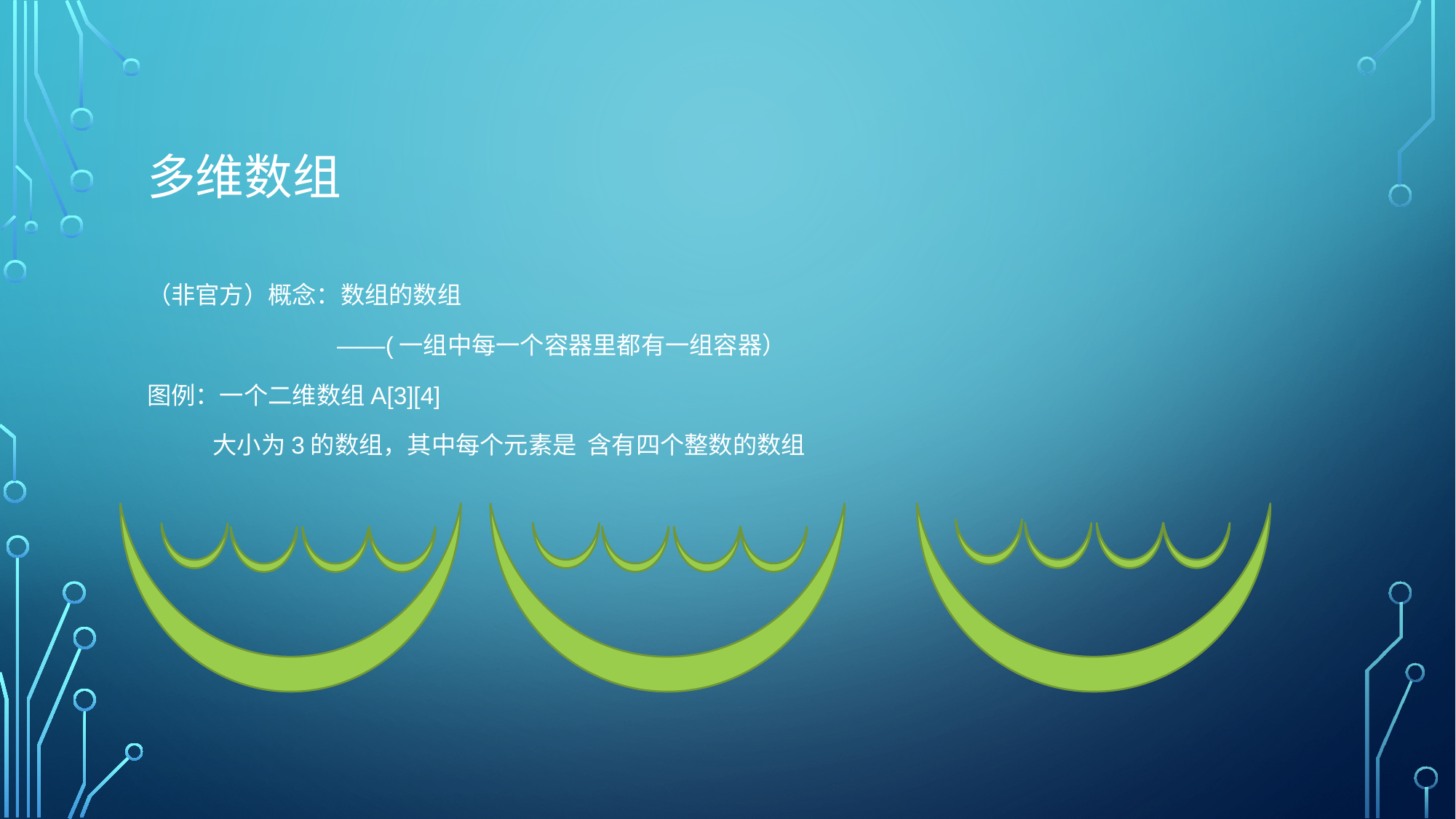

# 多维数组
（非官方）概念：数组的数组
	            ——(一组中每一个容器里都有一组容器）
图例：一个二维数组A[3][4]
           大小为3的数组，其中每个元素是  含有四个整数的数组